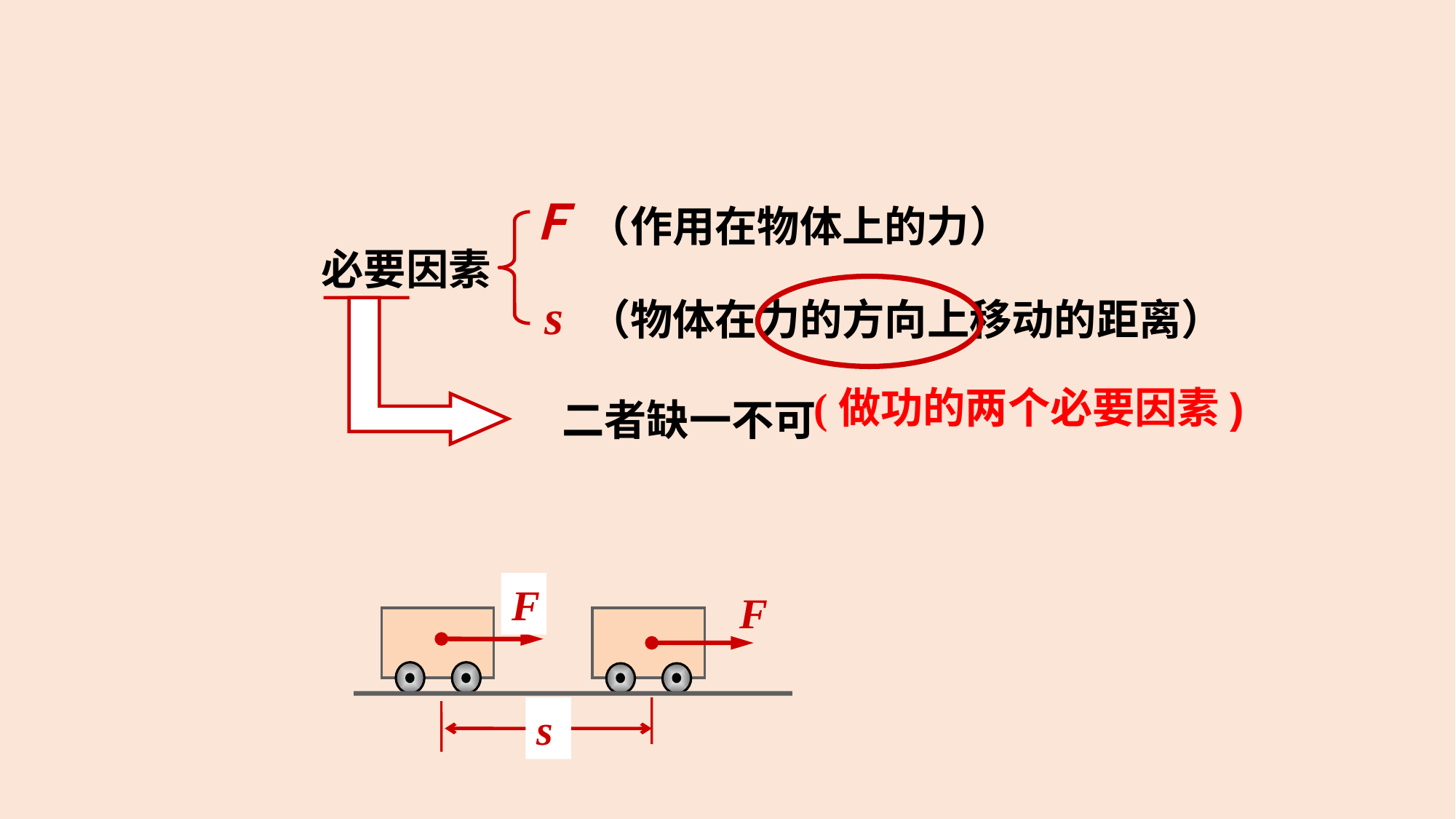

Ｆ
（作用在物体上的力）

必要因素

s
（物体在力的方向上移动的距离）

(做功的两个必要因素)
二者缺一不可
F

F

s